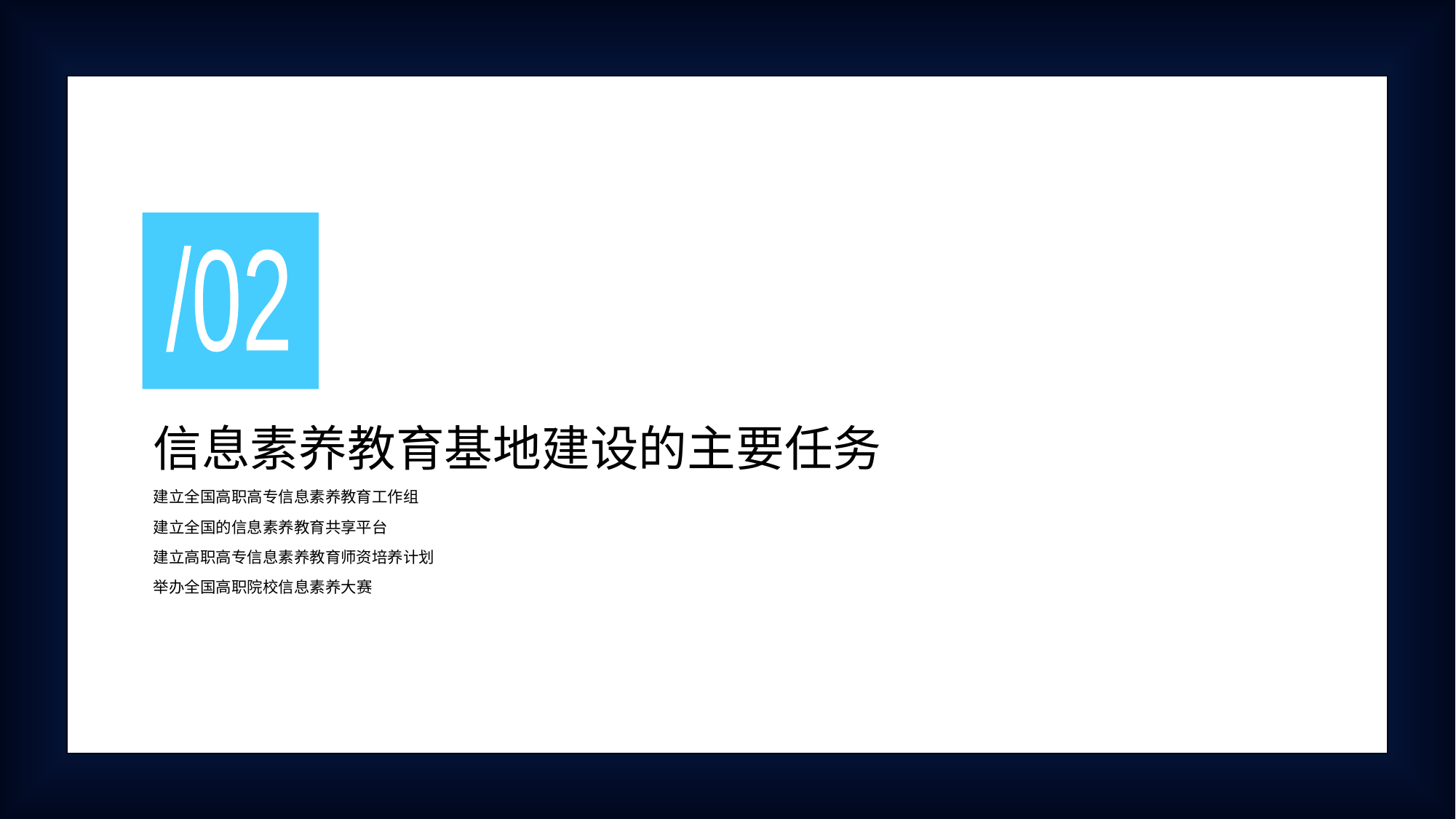

/02
# 信息素养教育基地建设的主要任务
建立全国高职高专信息素养教育工作组
建立全国的信息素养教育共享平台
建立高职高专信息素养教育师资培养计划
举办全国高职院校信息素养大赛